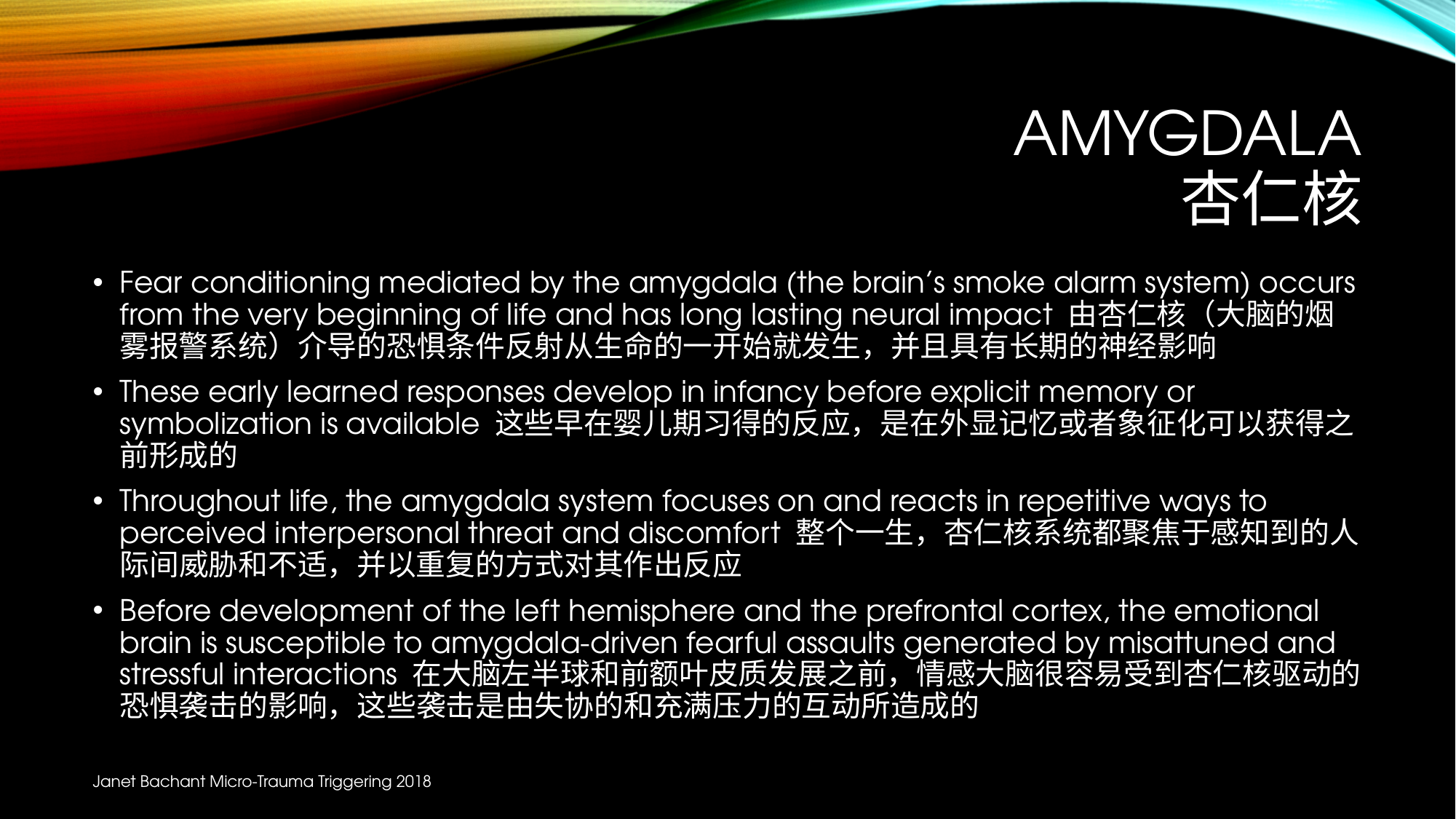

# amygdala 杏仁核
Fear conditioning mediated by the amygdala (the brain’s smoke alarm system) occurs from the very beginning of life and has long lasting neural impact 由杏仁核（大脑的烟雾报警系统）介导的恐惧条件反射从生命的一开始就发生，并且具有长期的神经影响
These early learned responses develop in infancy before explicit memory or symbolization is available 这些早在婴儿期习得的反应，是在外显记忆或者象征化可以获得之前形成的
Throughout life, the amygdala system focuses on and reacts in repetitive ways to perceived interpersonal threat and discomfort 整个一生，杏仁核系统都聚焦于感知到的人际间威胁和不适，并以重复的方式对其作出反应
Before development of the left hemisphere and the prefrontal cortex, the emotional brain is susceptible to amygdala-driven fearful assaults generated by misattuned and stressful interactions 在大脑左半球和前额叶皮质发展之前，情感大脑很容易受到杏仁核驱动的恐惧袭击的影响，这些袭击是由失协的和充满压力的互动所造成的
Janet Bachant Micro-Trauma Triggering 2018